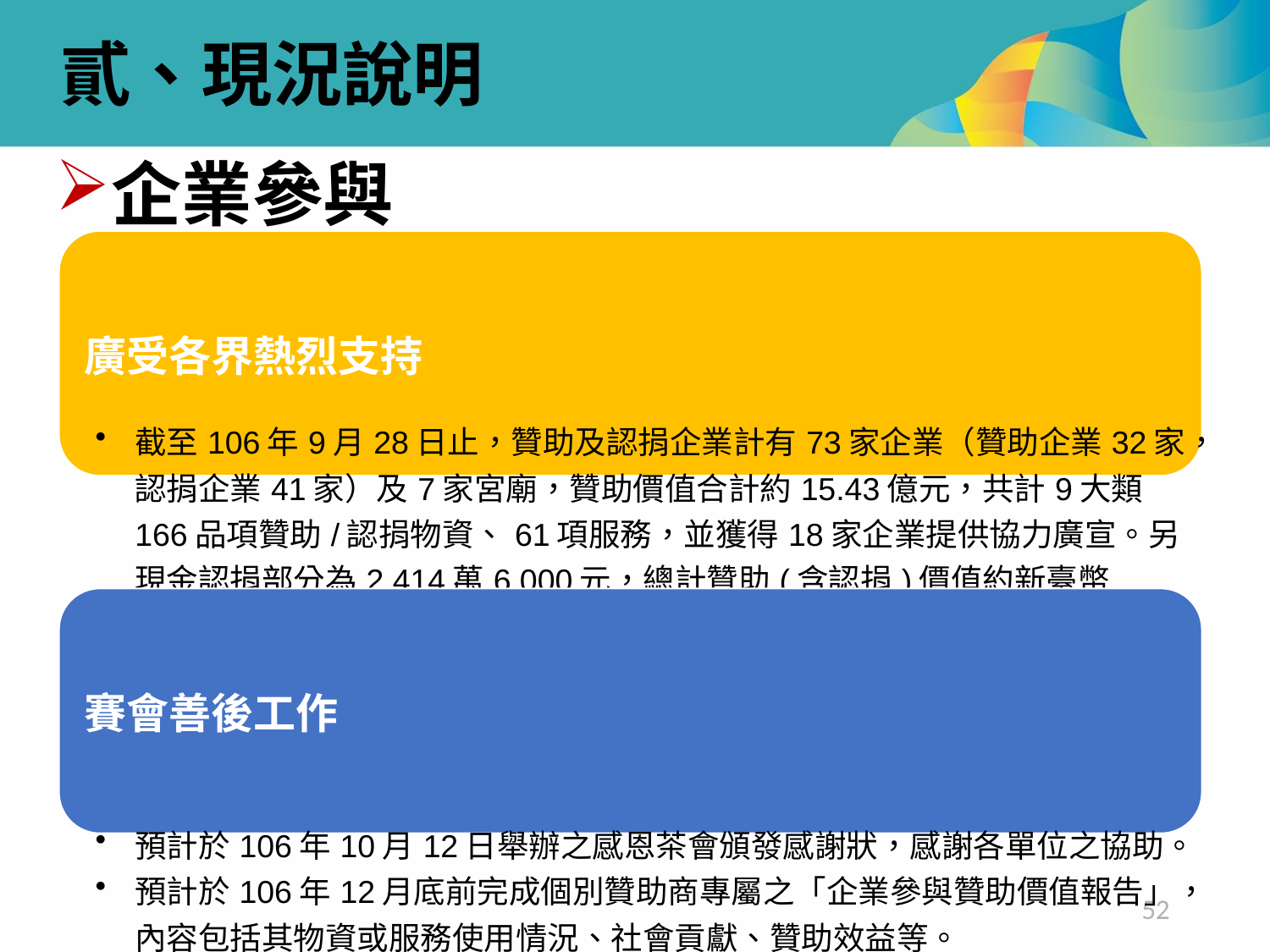

貳、現況說明
企業參與
廣受各界熱烈支持
截至106年9月28日止，贊助及認捐企業計有73家企業（贊助企業32家，認捐企業41家）及7家宮廟，贊助價值合計約15.43億元，共計9大類166品項贊助/認捐物資、61項服務，並獲得18家企業提供協力廣宣。另現金認捐部分為2,414萬6,000元，總計贊助(含認捐)價值約新臺幣15.67億。
賽會善後工作
預計於106年10月12日舉辦之感恩茶會頒發感謝狀，感謝各單位之協助。
52